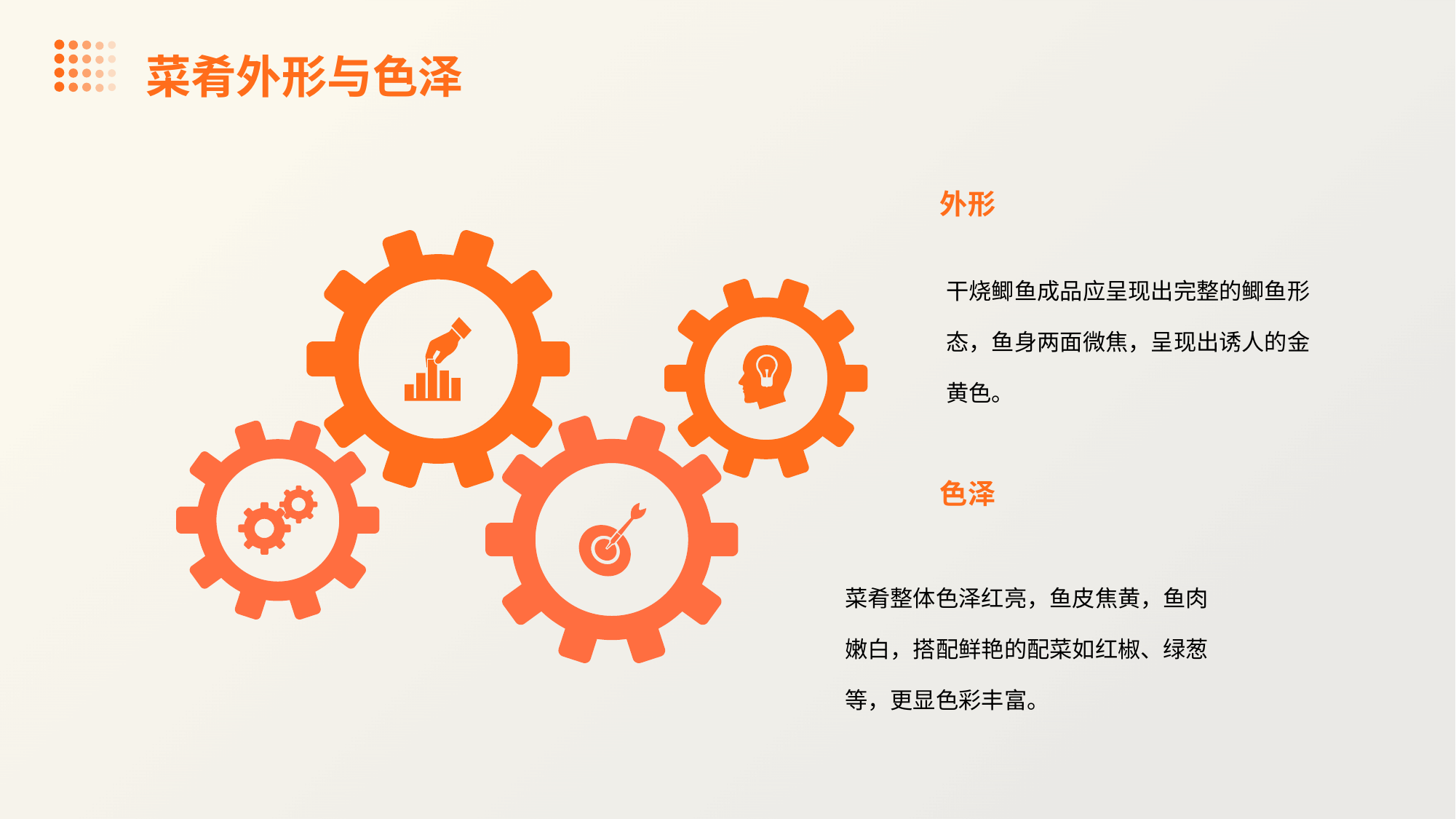

菜肴外形与色泽

外形
干烧鲫鱼成品应呈现出完整的鲫鱼形态，鱼身两面微焦，呈现出诱人的金黄色。

色泽

菜肴整体色泽红亮，鱼皮焦黄，鱼肉嫩白，搭配鲜艳的配菜如红椒、绿葱等，更显色彩丰富。